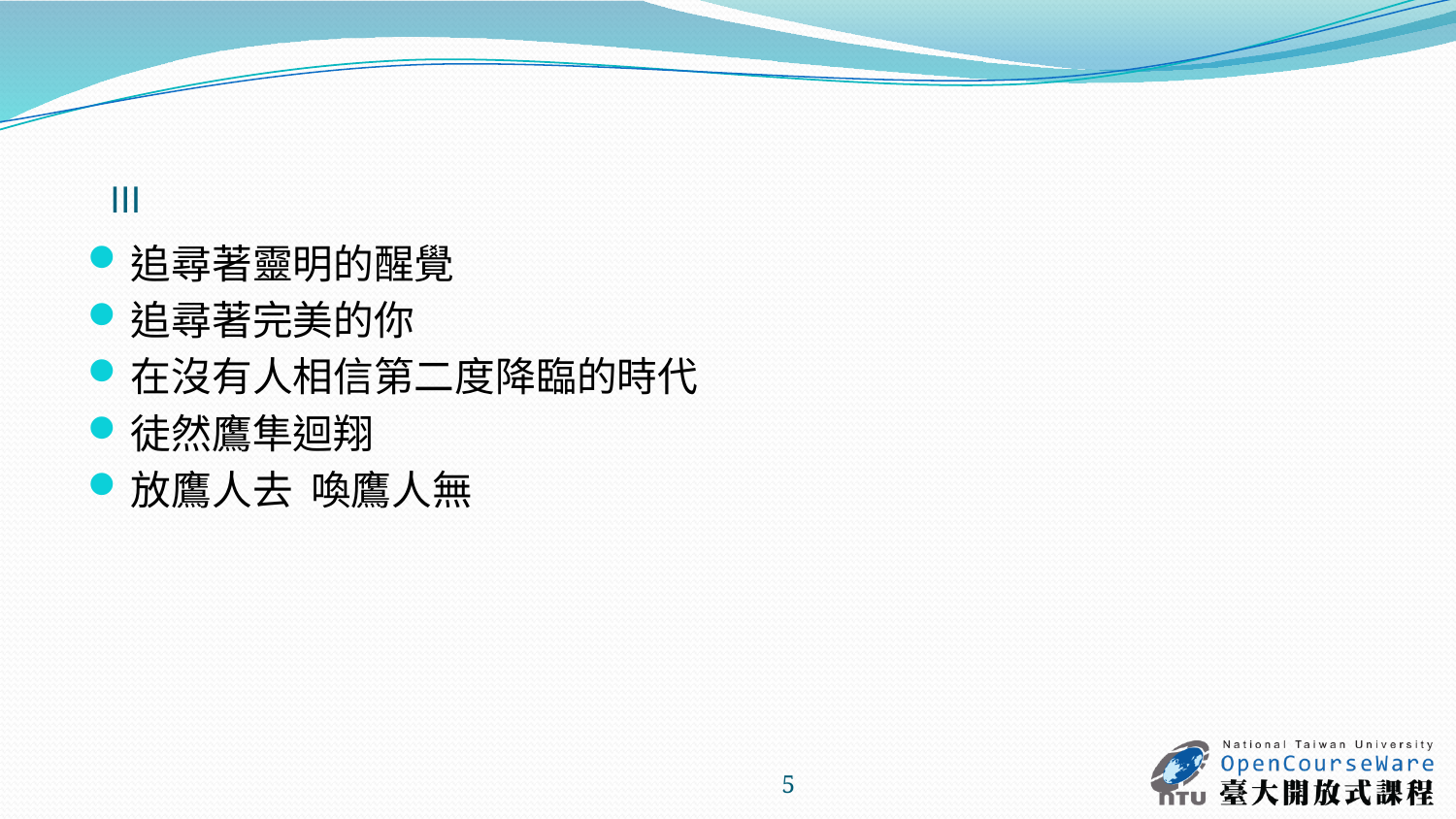

# Ⅲ
追尋著靈明的醒覺
追尋著完美的你
在沒有人相信第二度降臨的時代
徒然鷹隼迴翔
放鷹人去  喚鷹人無

5